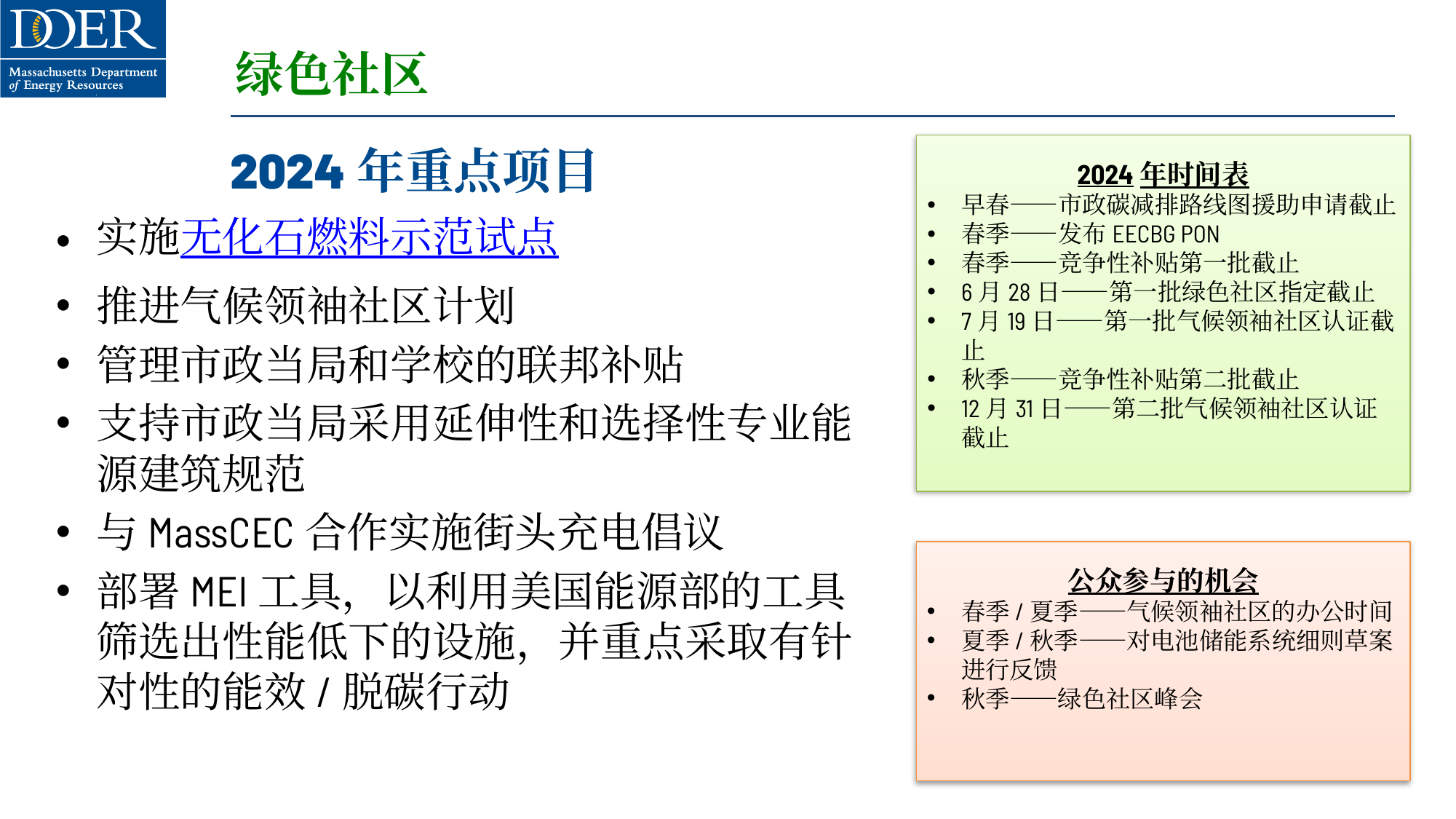

# 绿色社区
2024年重点项目
2024年时间表
早春——市政碳减排路线图援助申请截止
春季——发布EECBG PON
春季——竞争性补贴第一批截止
6月28日——第一批绿色社区指定截止
7月19日——第一批气候领袖社区认证截止
秋季——竞争性补贴第二批截止
12月31日——第二批气候领袖社区认证截止

实施无化石燃料示范试点
推进气候领袖社区计划
管理市政当局和学校的联邦补贴
支持市政当局采用延伸性和选择性专业能源建筑规范
与MassCEC合作实施街头充电倡议
部署MEI工具，以利用美国能源部的工具筛选出性能低下的设施，并重点采取有针对性的能效/脱碳行动

公众参与的机会
春季/夏季——气候领袖社区的办公时间
夏季/秋季——对电池储能系统细则草案进行反馈
秋季——绿色社区峰会